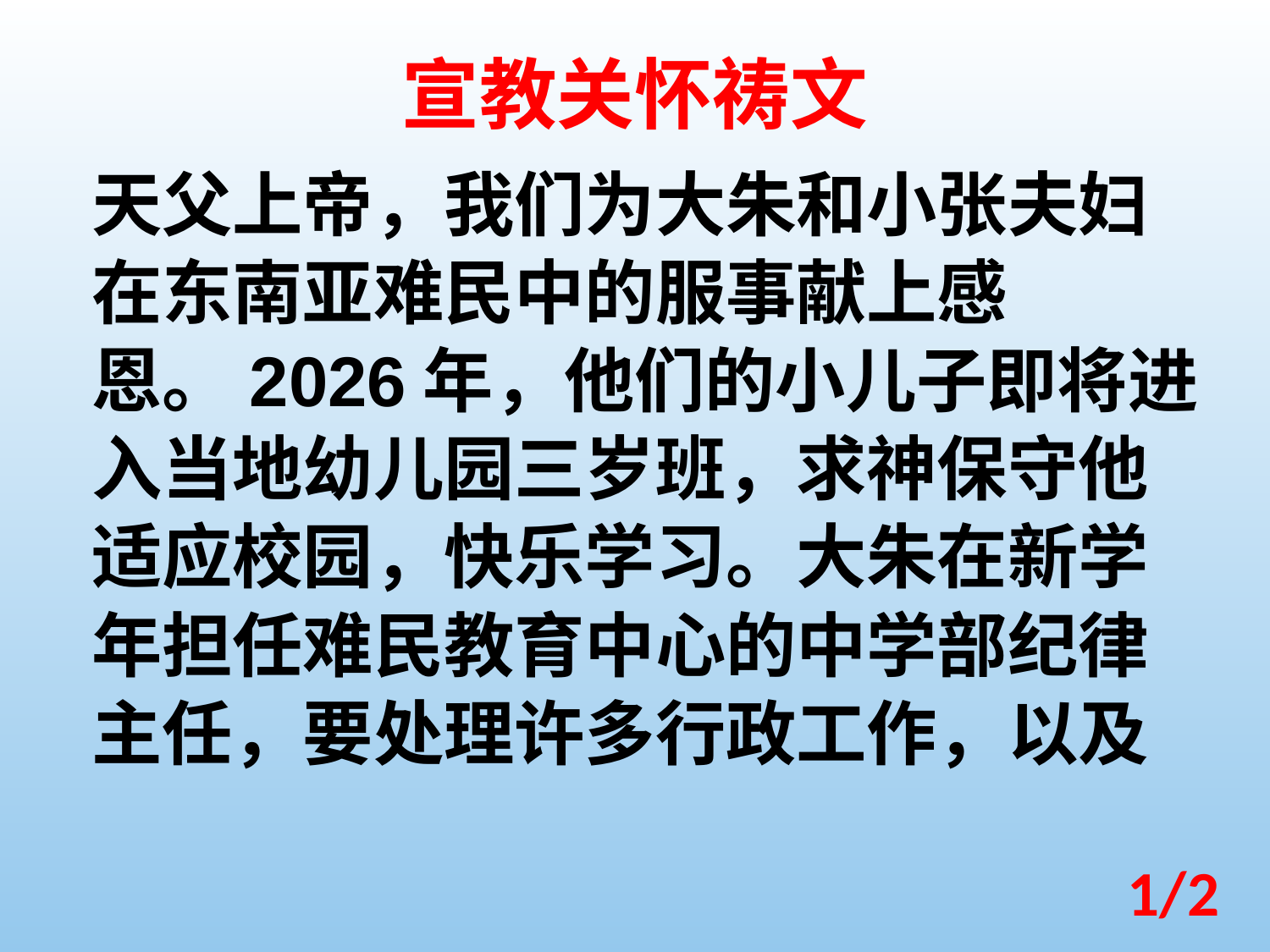

宣教关怀祷文
天父上帝，我们为大朱和小张夫妇在东南亚难民中的服事献上感恩。2026年，他们的小儿子即将进入当地幼儿园三岁班，求神保守他适应校园，快乐学习。大朱在新学年担任难民教育中心的中学部纪律主任，要处理许多行政工作，以及
1/2